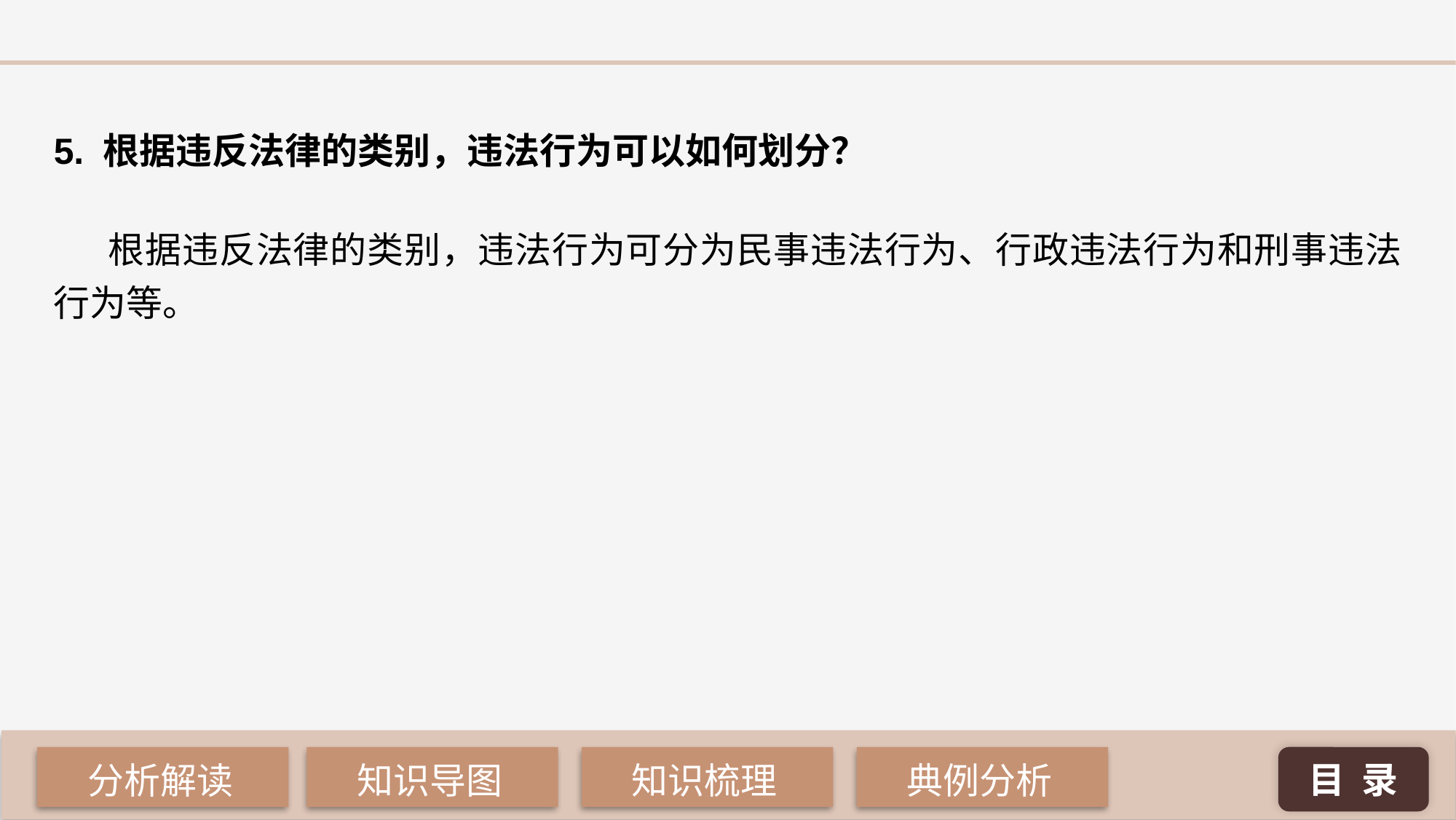

5. 根据违反法律的类别，违法行为可以如何划分？
根据违反法律的类别，违法行为可分为民事违法行为、行政违法行为和刑事违法行为等。